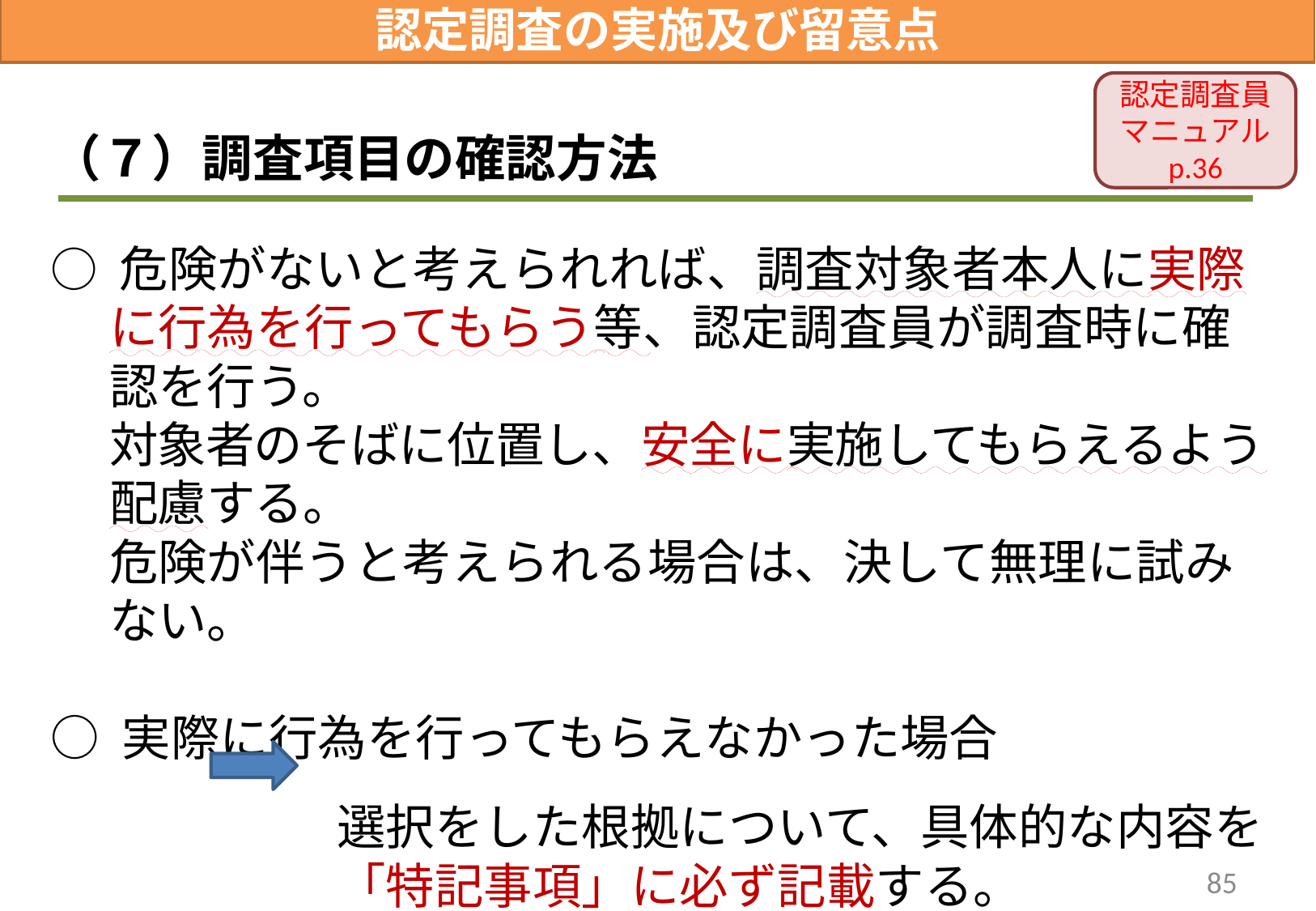

認定調査の実施及び留意点
認定調査員マニュアル
p.36
（７）調査項目の確認方法
○ 危険がないと考えられれば、調査対象者本人に実際に行為を行ってもらう等、認定調査員が調査時に確認を行う。
対象者のそばに位置し、安全に実施してもらえるよう配慮する。
危険が伴うと考えられる場合は、決して無理に試みない。

○ 実際に行為を行ってもらえなかった場合
選択をした根拠について、具体的な内容を
「特記事項」に必ず記載する。

85